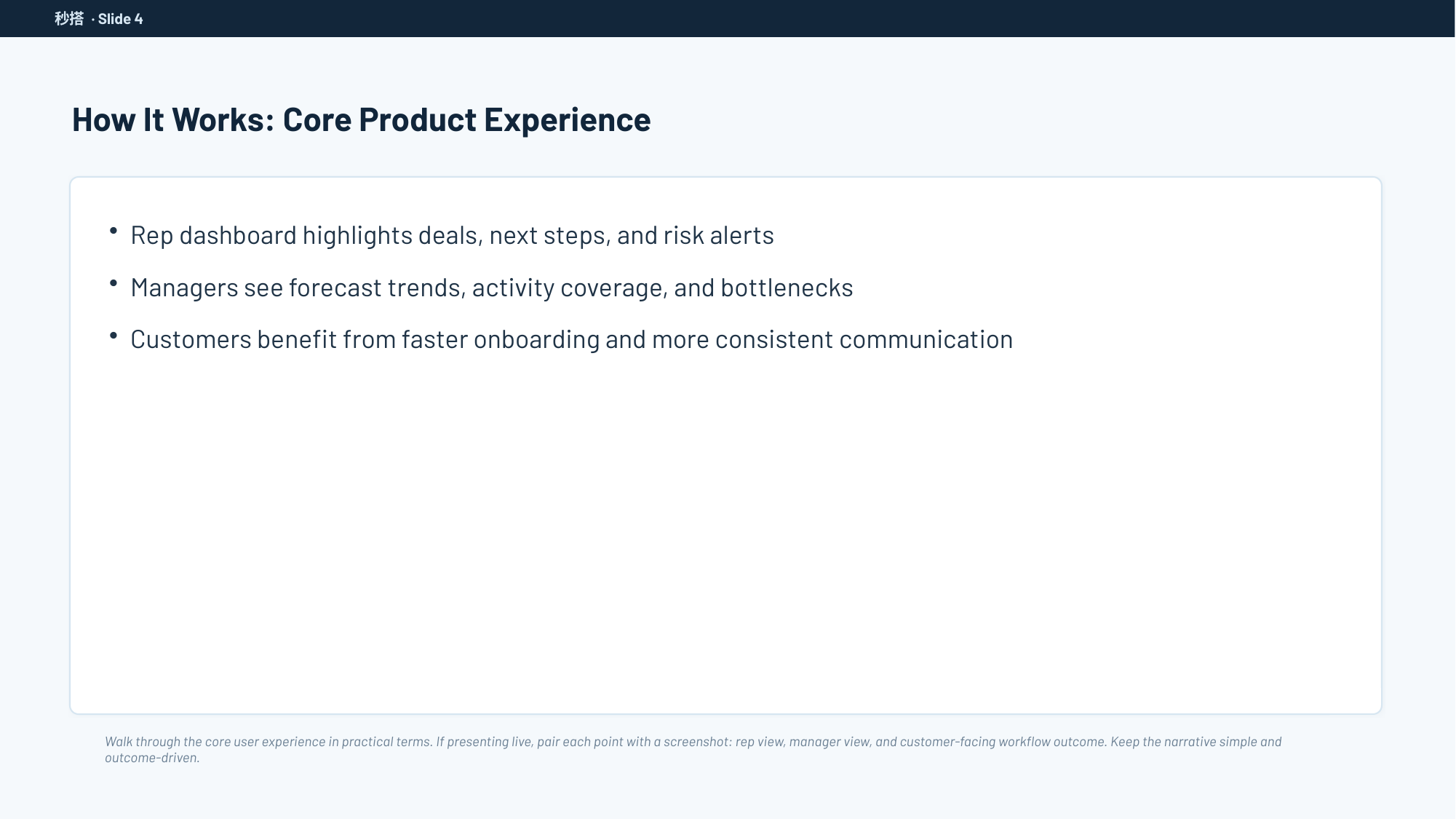

秒搭 · Slide 4
How It Works: Core Product Experience

Rep dashboard highlights deals, next steps, and risk alerts
Managers see forecast trends, activity coverage, and bottlenecks
Customers benefit from faster onboarding and more consistent communication
Walk through the core user experience in practical terms. If presenting live, pair each point with a screenshot: rep view, manager view, and customer-facing workflow outcome. Keep the narrative simple and outcome-driven.